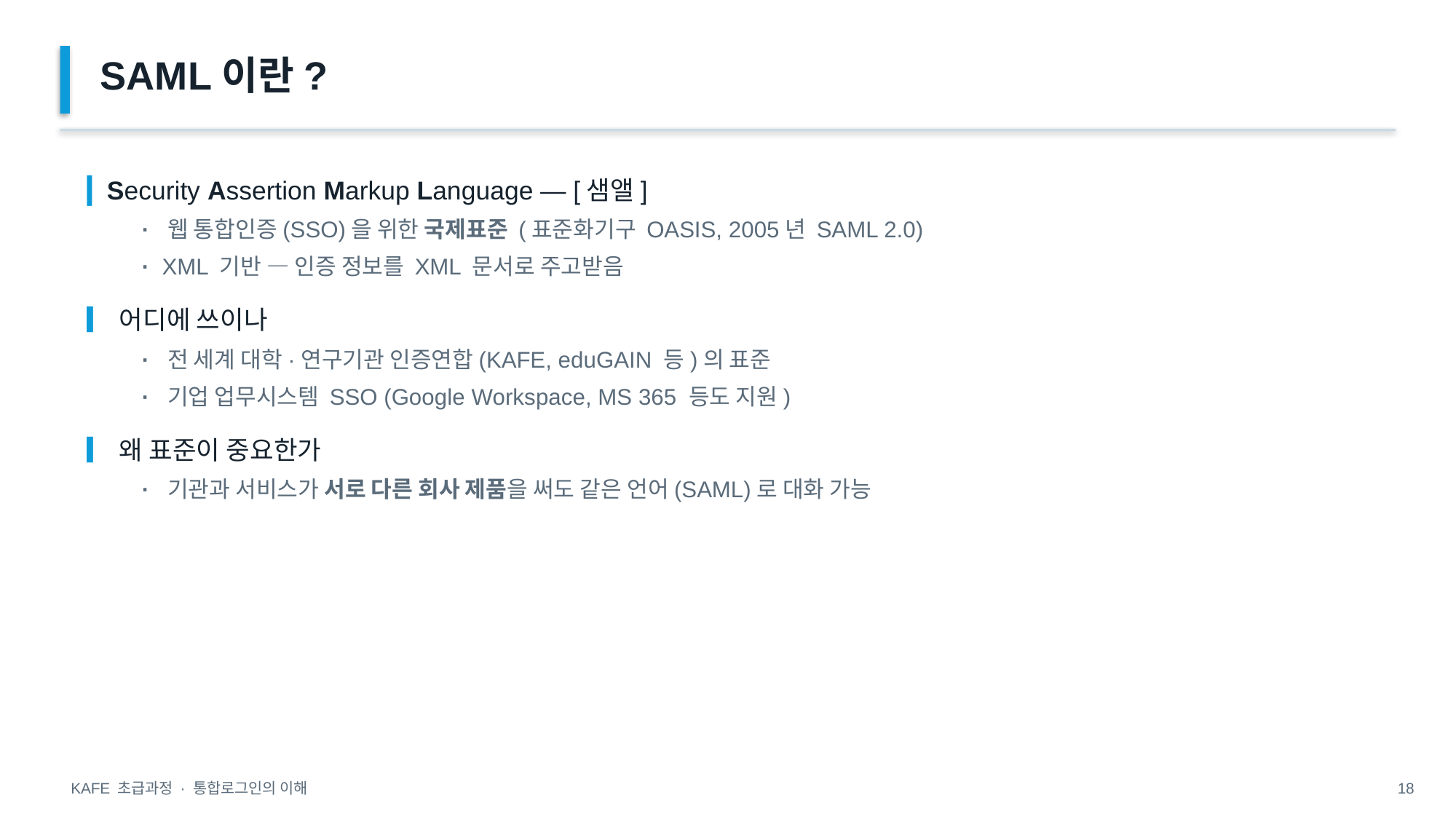

SAML이란?

▎Security Assertion Markup Language — [샘앨]
·  웹 통합인증(SSO)을 위한 국제표준 (표준화기구 OASIS, 2005년 SAML 2.0)
·  XML 기반 — 인증 정보를 XML 문서로 주고받음
▎어디에 쓰이나
·  전 세계 대학·연구기관 인증연합(KAFE, eduGAIN 등)의 표준
·  기업 업무시스템 SSO (Google Workspace, MS 365 등도 지원)
▎왜 표준이 중요한가
·  기관과 서비스가 서로 다른 회사 제품을 써도 같은 언어(SAML)로 대화 가능
KAFE 초급과정 · 통합로그인의 이해
18